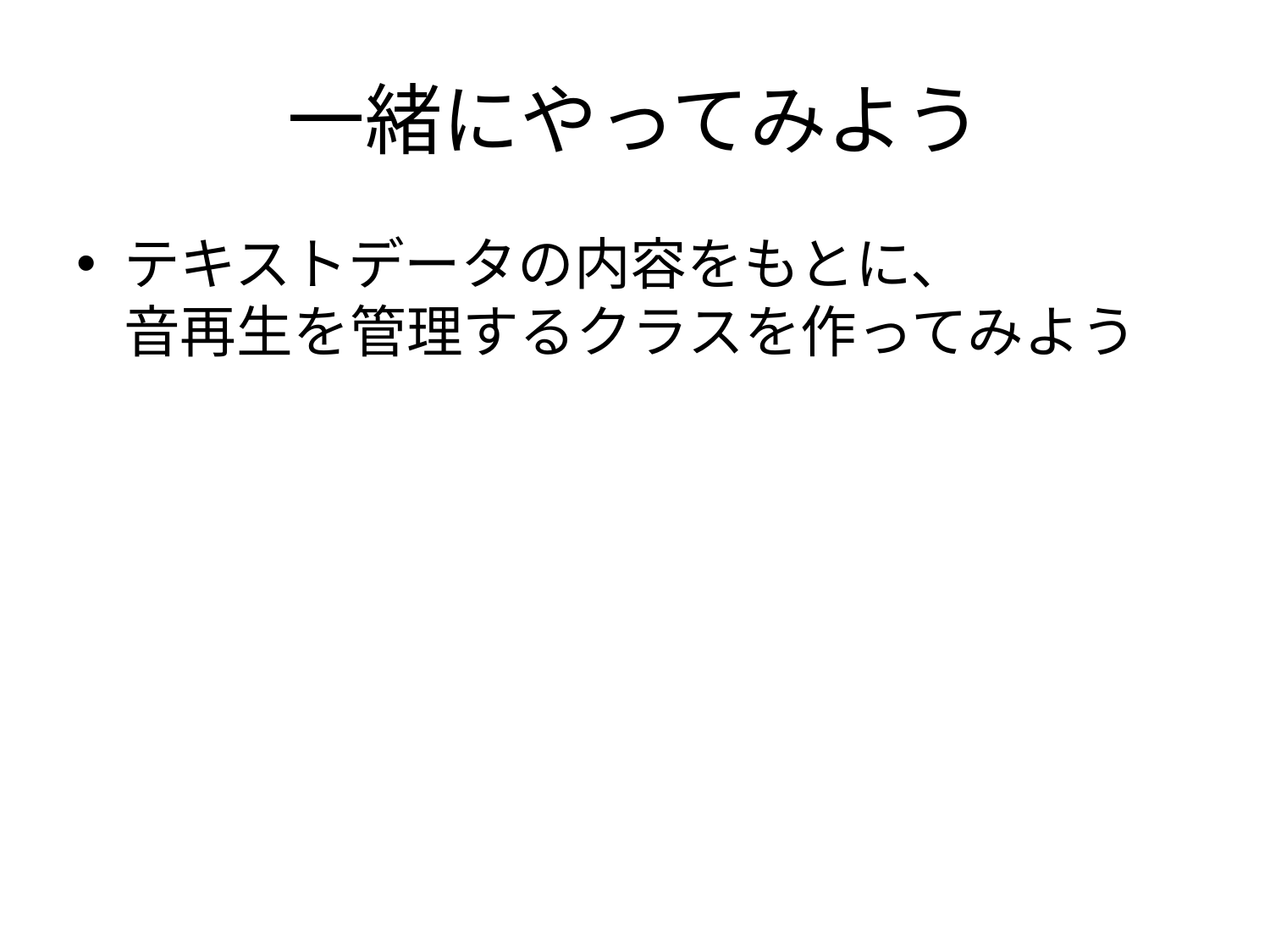

# 一緒にやってみよう
テキストデータの内容をもとに、
音再生を管理するクラスを作ってみよう